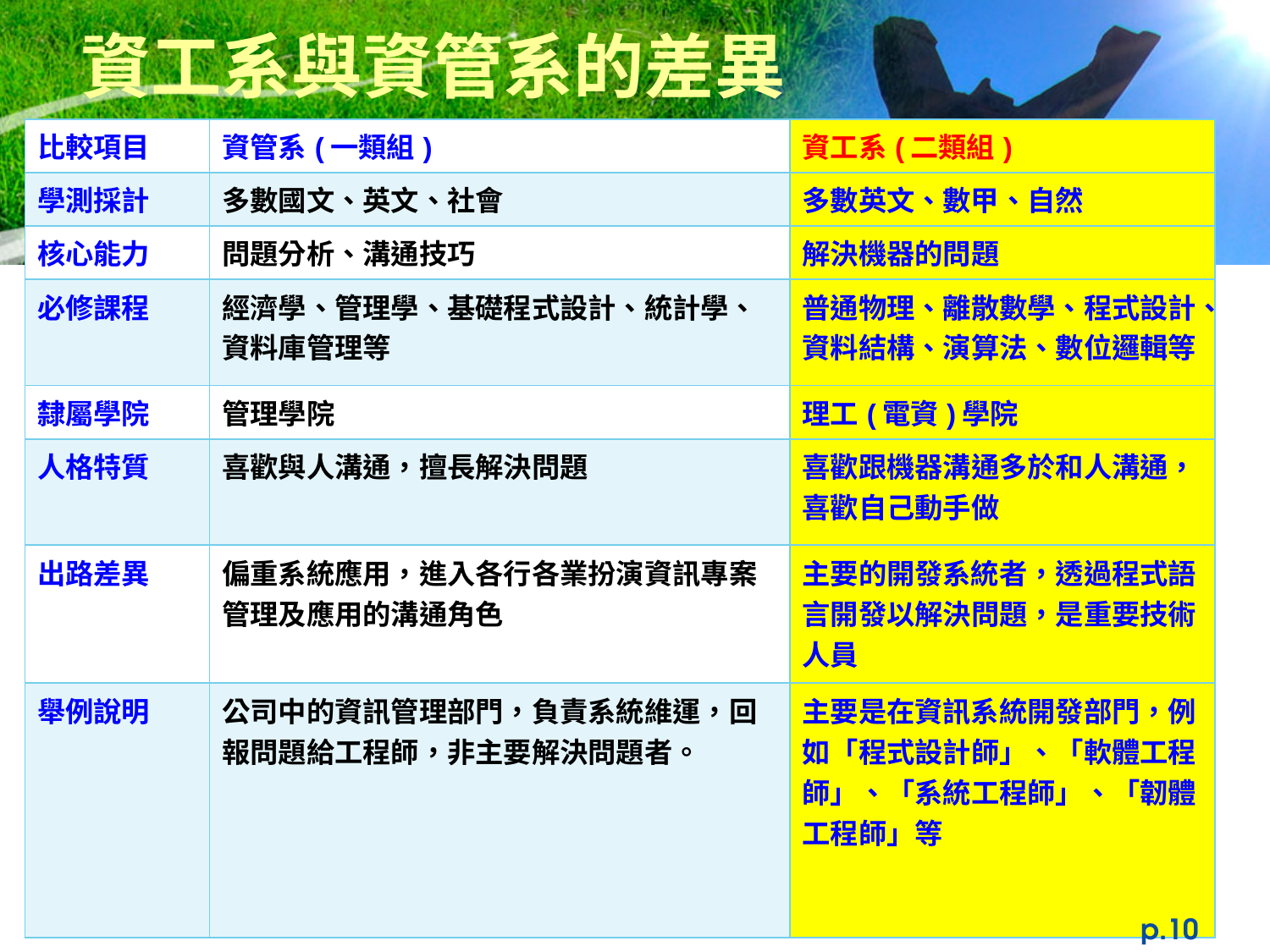

# 資工系與資管系的差異
| 比較項目 | 資管系(一類組) | 資工系(二類組) |
| --- | --- | --- |
| 學測採計 | 多數國文、英文、社會 | 多數英文、數甲、自然 |
| 核心能力 | 問題分析、溝通技巧 | 解決機器的問題 |
| 必修課程 | 經濟學、管理學、基礎程式設計、統計學、資料庫管理等 | 普通物理、離散數學、程式設計、資料結構、演算法、數位邏輯等 |
| 隸屬學院 | 管理學院 | 理工(電資)學院 |
| 人格特質 | 喜歡與人溝通，擅長解決問題 | 喜歡跟機器溝通多於和人溝通，喜歡自己動手做 |
| 出路差異 | 偏重系統應用，進入各行各業扮演資訊專案管理及應用的溝通角色 | 主要的開發系統者，透過程式語言開發以解決問題，是重要技術人員 |
| 舉例說明 | 公司中的資訊管理部門，負責系統維運，回報問題給工程師，非主要解決問題者。 | 主要是在資訊系統開發部門，例如「程式設計師」、「軟體工程師」、「系統工程師」、「韌體工程師」等 |
p.10